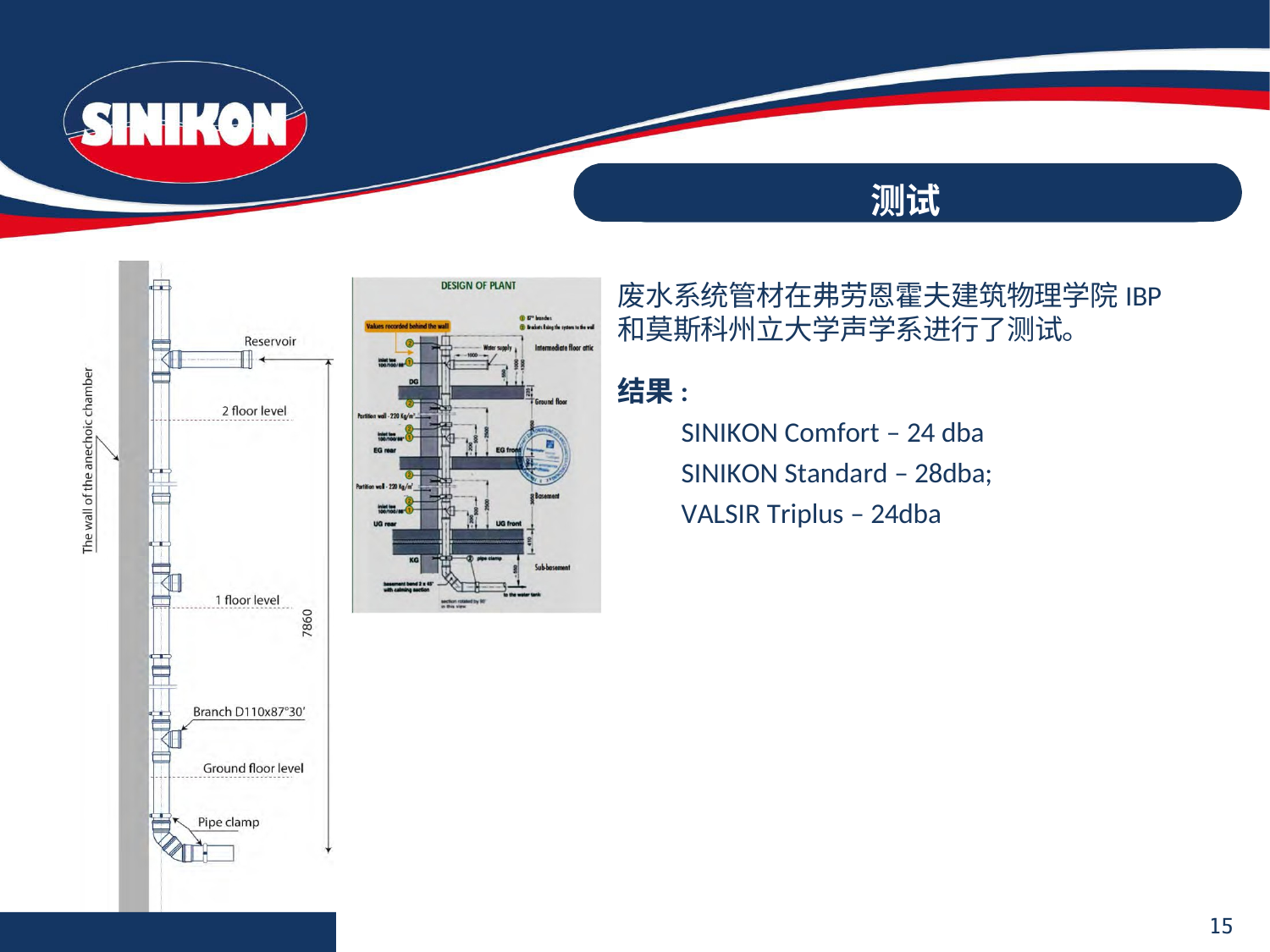

# 测试

废水系统管材在弗劳恩霍夫建筑物理学院IBP和莫斯科州立大学声学系进行了测试。

结果:
SINIKON Comfort – 24 dba SINIKON Standard – 28dba; VALSIR Triplus – 24dba

15